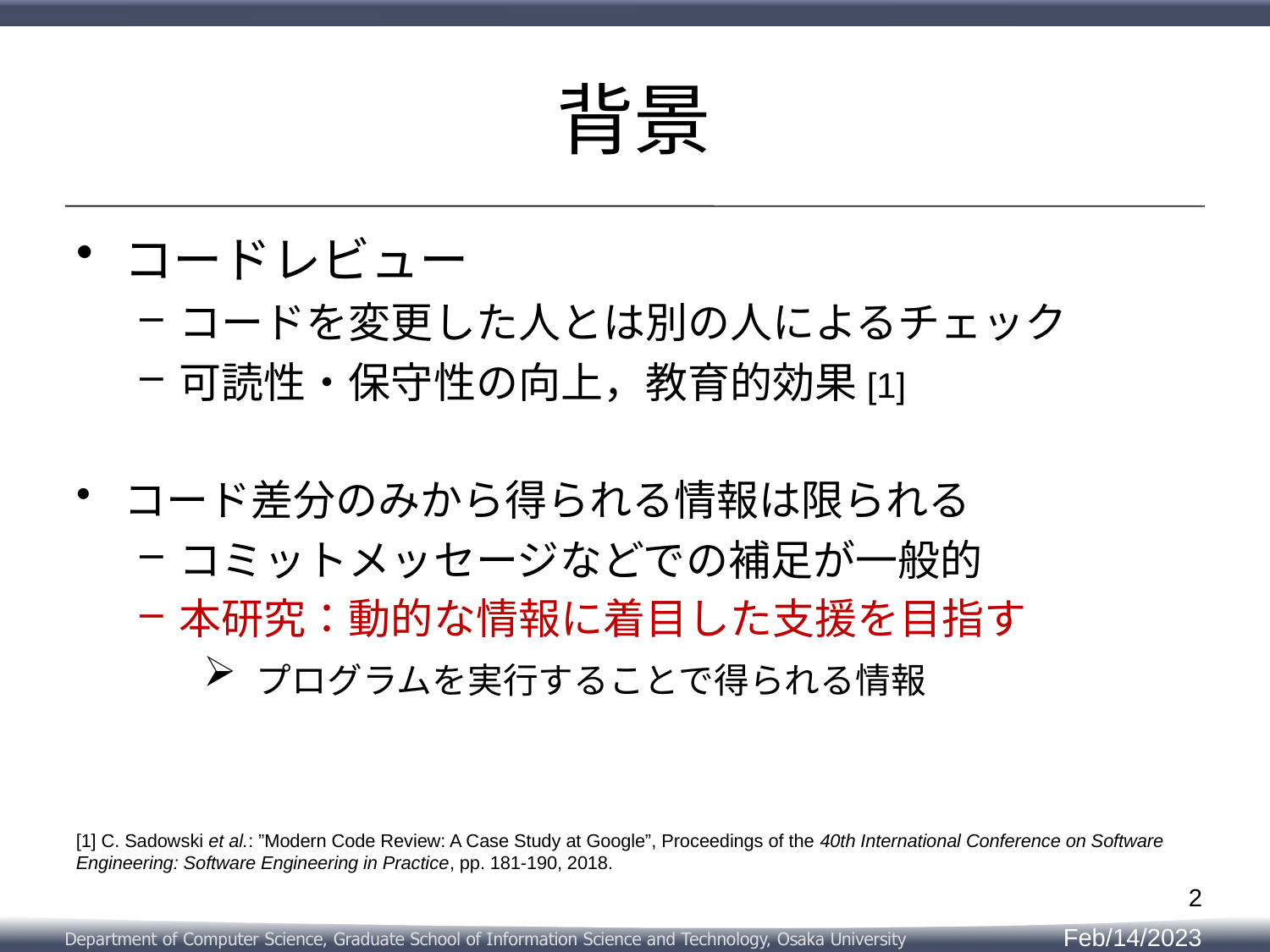

# 背景
コードレビュー
コードを変更した人とは別の人によるチェック
可読性・保守性の向上，教育的効果[1]

コード差分のみから得られる情報は限られる
コミットメッセージなどでの補足が一般的
本研究：動的な情報に着目した支援を目指す
 プログラムを実行することで得られる情報
[1] C. Sadowski et al.: ”Modern Code Review: A Case Study at Google”, Proceedings of the 40th International Conference on Software Engineering: Software Engineering in Practice, pp. 181-190, 2018.
2
Feb/14/2023